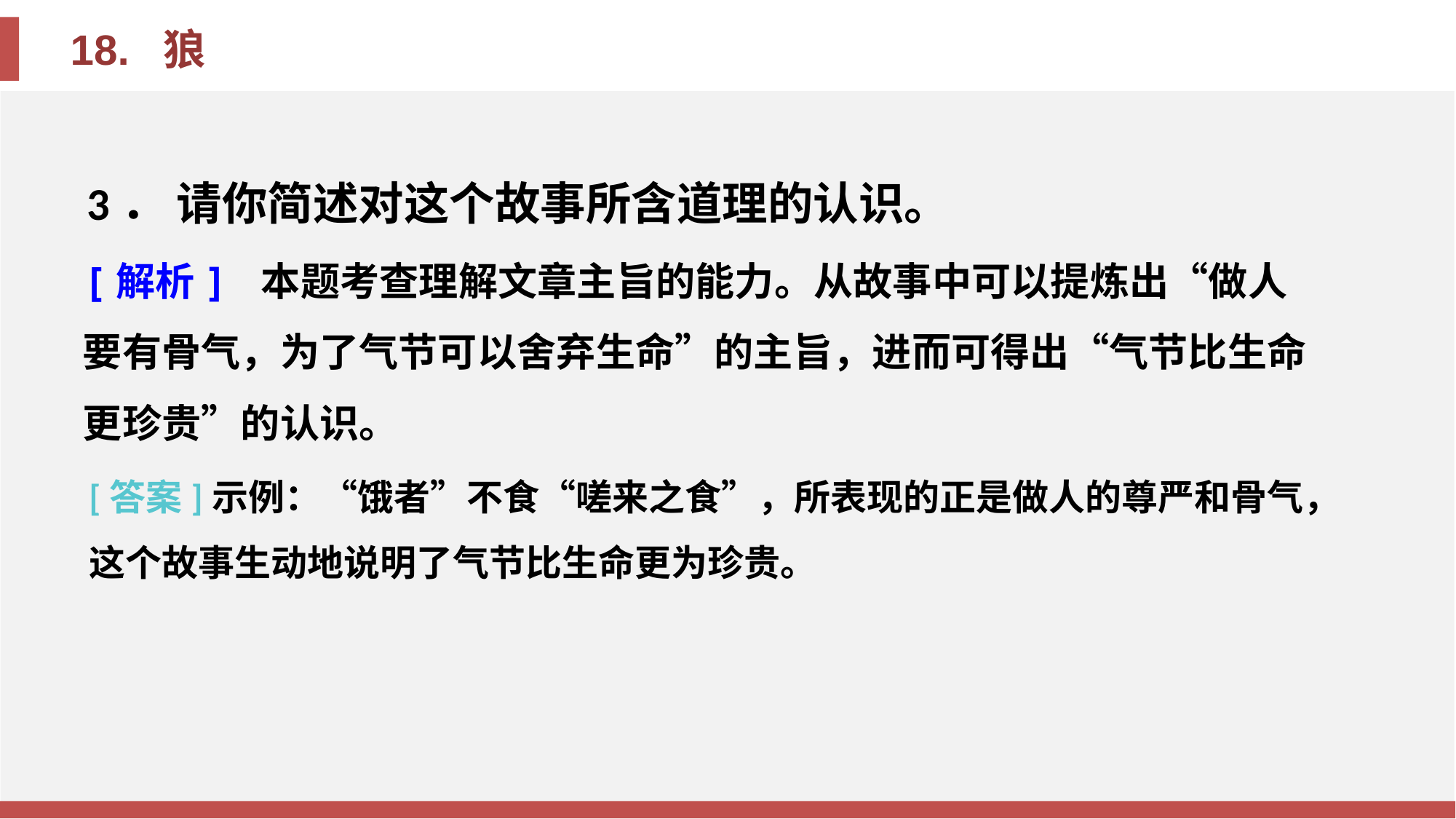

3． 请你简述对这个故事所含道理的认识。
[解析] 本题考查理解文章主旨的能力。从故事中可以提炼出“做人要有骨气，为了气节可以舍弃生命”的主旨，进而可得出“气节比生命更珍贵”的认识。
[答案]示例：“饿者”不食“嗟来之食”，所表现的正是做人的尊严和骨气，这个故事生动地说明了气节比生命更为珍贵。